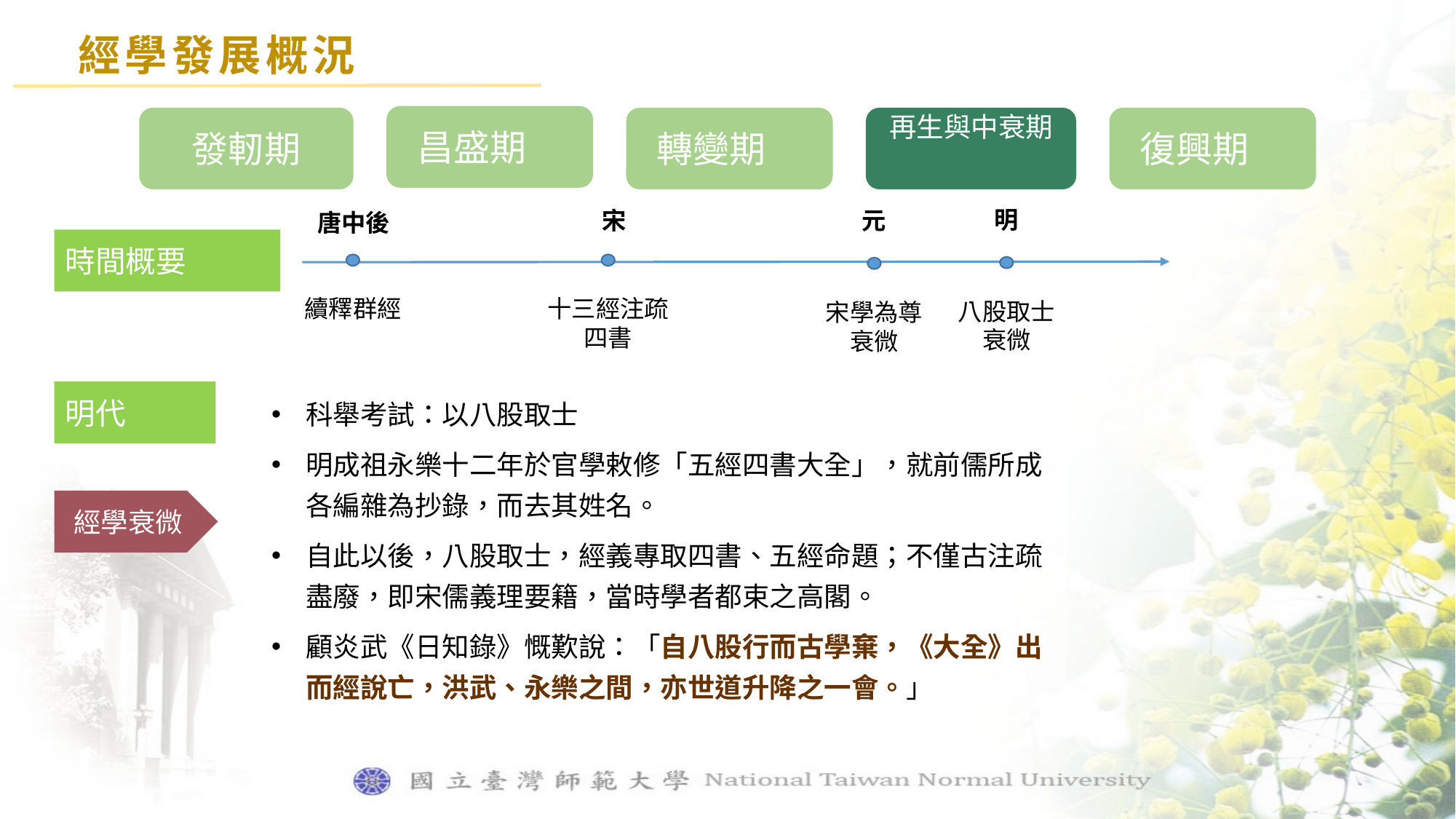

經學發展概況
昌盛期
發軔期
轉變期
再生與中衰期
復興期
明
 宋
元
 唐中後
時間概要

十三經注疏
四書
續釋群經
八股取士
衰微
宋學為尊
衰微
明代
科舉考試：以八股取士
明成祖永樂十二年於官學敕修「五經四書大全」，就前儒所成各編雜為抄錄，而去其姓名。
自此以後，八股取士，經義專取四書、五經命題；不僅古注疏盡廢，即宋儒義理要籍，當時學者都束之高閣。
顧炎武《日知錄》慨歎說：「自八股行而古學棄，《大全》出而經說亡，洪武、永樂之間，亦世道升降之一會。」
經學衰微